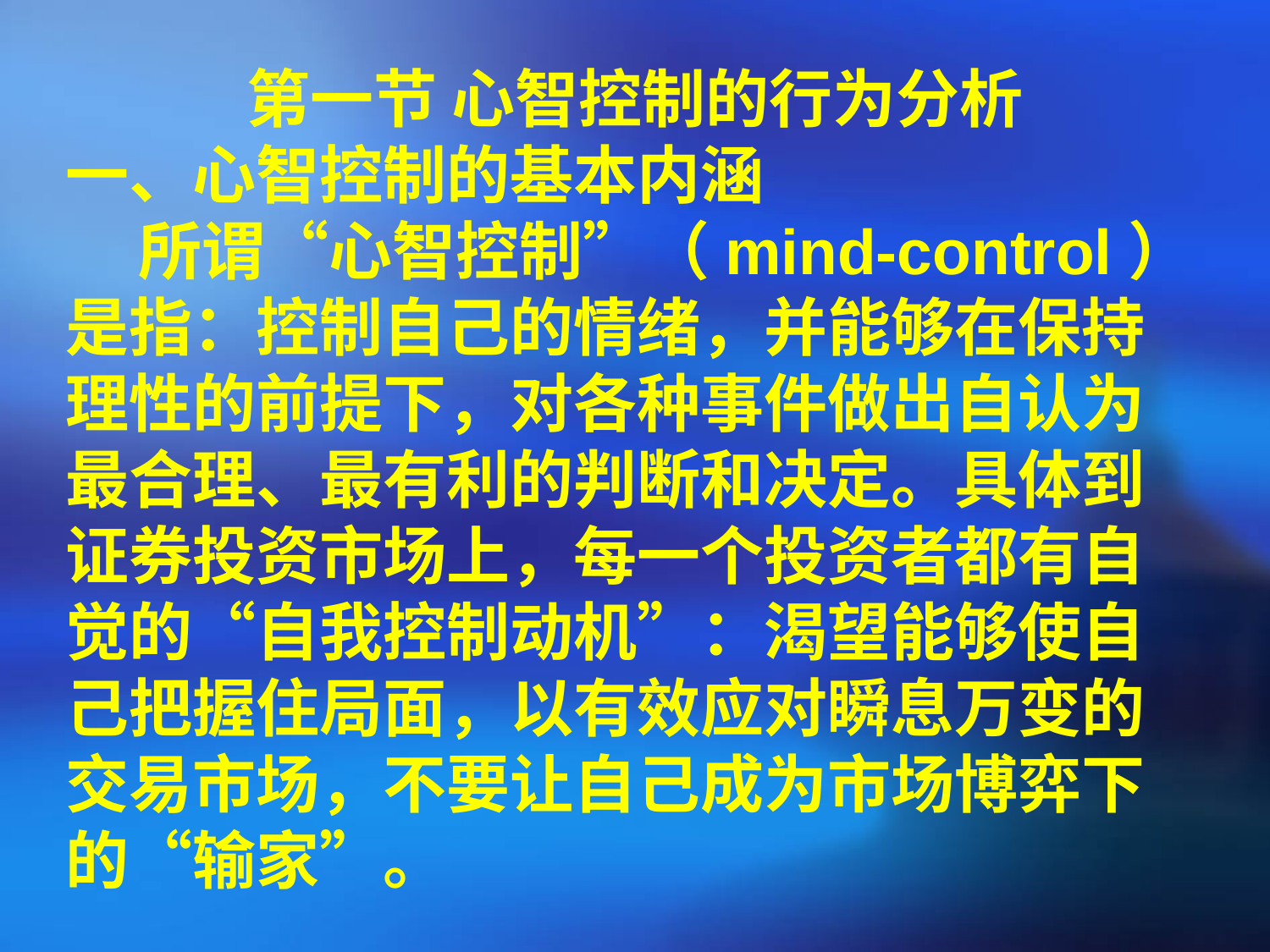

第一节 心智控制的行为分析
一、心智控制的基本内涵
    所谓“心智控制”（mind-control）是指：控制自己的情绪，并能够在保持理性的前提下，对各种事件做出自认为最合理、最有利的判断和决定。具体到证券投资市场上，每一个投资者都有自觉的“自我控制动机”：渴望能够使自己把握住局面，以有效应对瞬息万变的交易市场，不要让自己成为市场博弈下的“输家”。